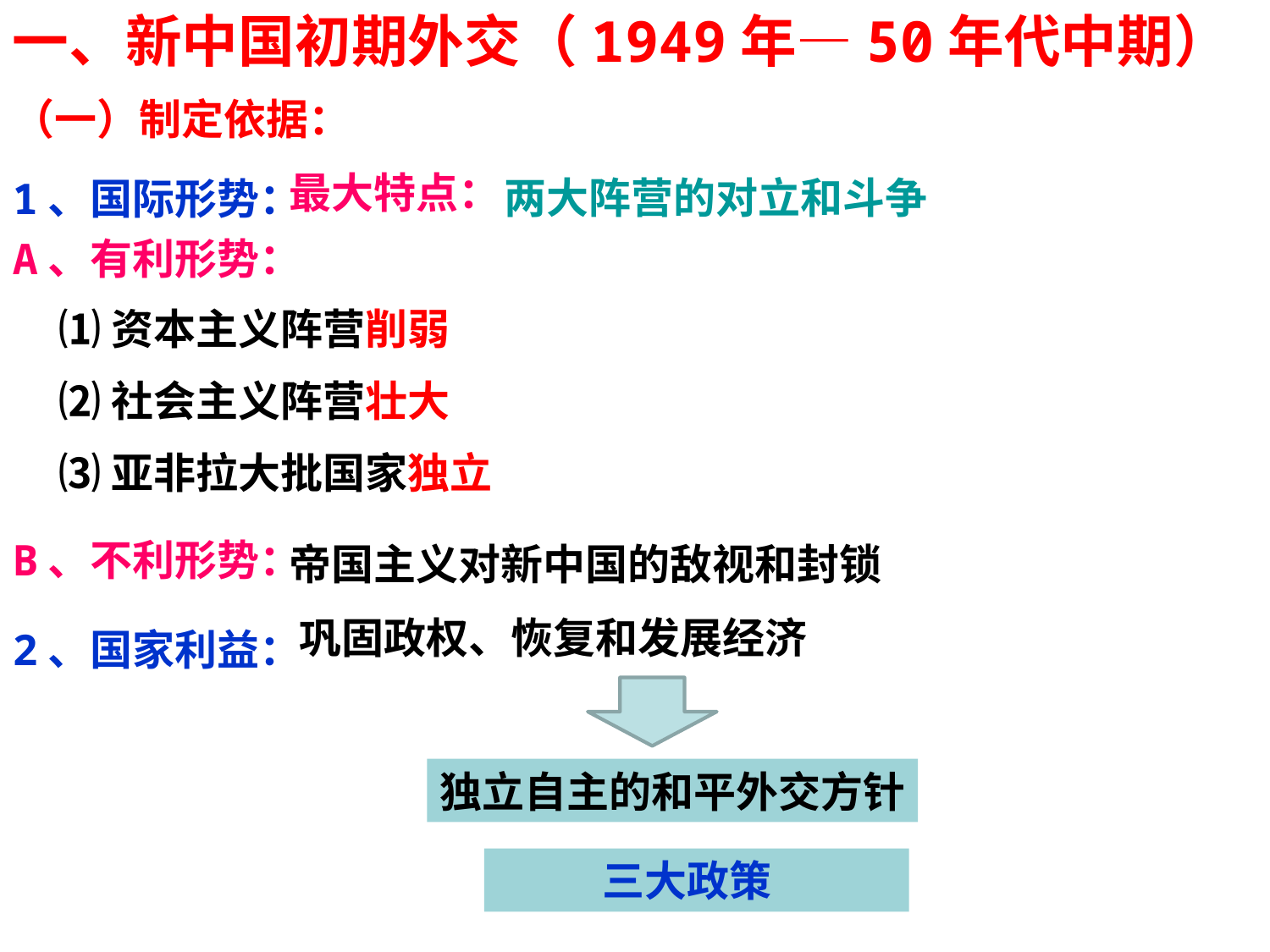

一、新中国初期外交（1949年—50年代中期）
（一）制定依据：
最大特点：
两大阵营的对立和斗争
1、国际形势：
A、有利形势：
 ⑴资本主义阵营削弱
 ⑵社会主义阵营壮大
 ⑶亚非拉大批国家独立

B、不利形势：
帝国主义对新中国的敌视和封锁
巩固政权、恢复和发展经济
2、国家利益：

独立自主的和平外交方针
          三大政策